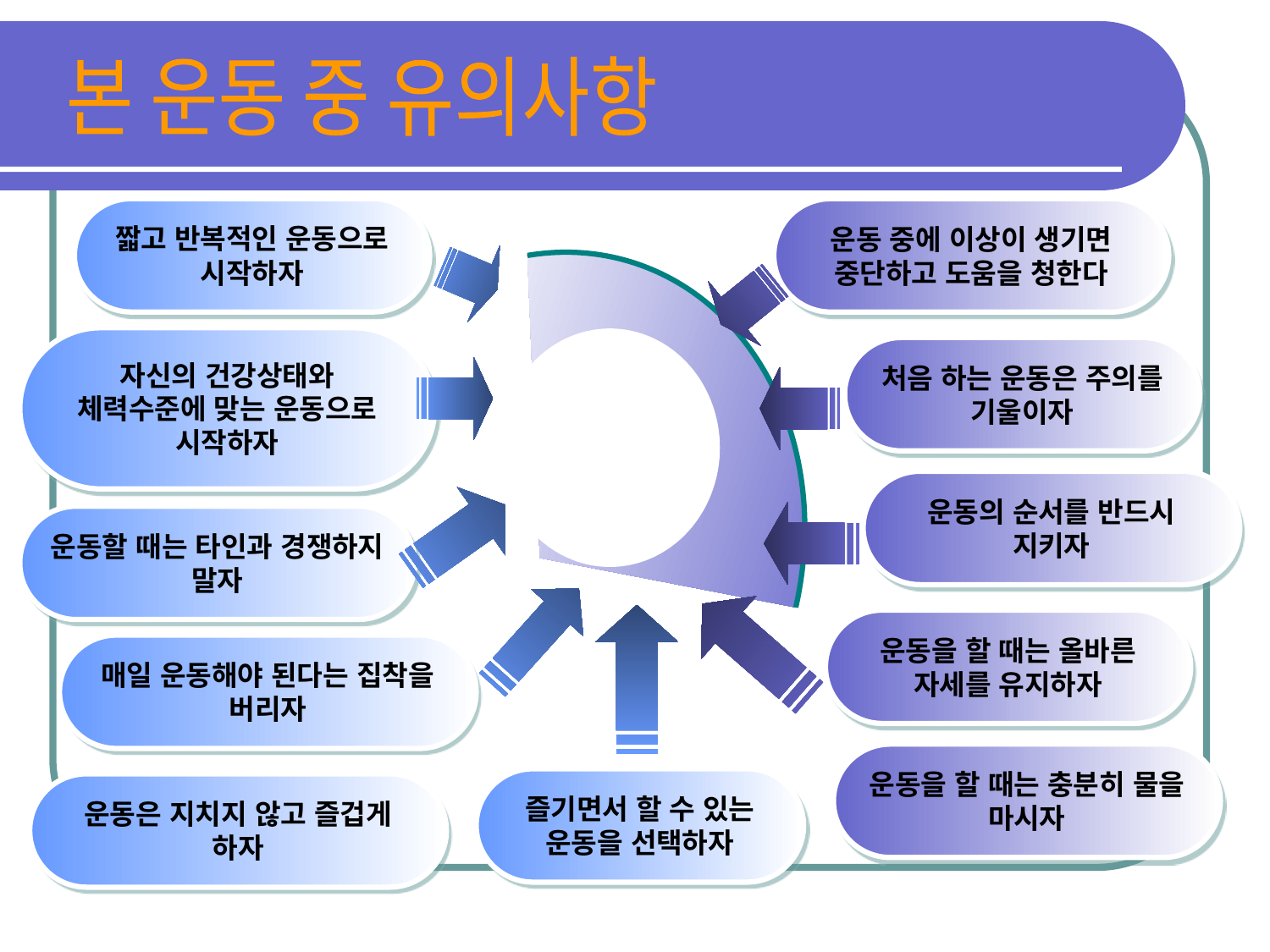

본 운동 중 유의사항
짧고 반복적인 운동으로 시작하자

자신의 건강상태와 체력수준에 맞는 운동으로 시작하자

운동할 때는 타인과 경쟁하지 말자

매일 운동해야 된다는 집착을 버리자

즐기면서 할 수 있는 운동을 선택하자
운동은 지치지 않고 즐겁게 하자
운동 중에 이상이 생기면 중단하고 도움을 청한다

처음 하는 운동은 주의를 기울이자

운동의 순서를 반드시 지키자

운동을 할 때는 올바른 자세를 유지하자
운동을 할 때는 충분히 물을 마시자